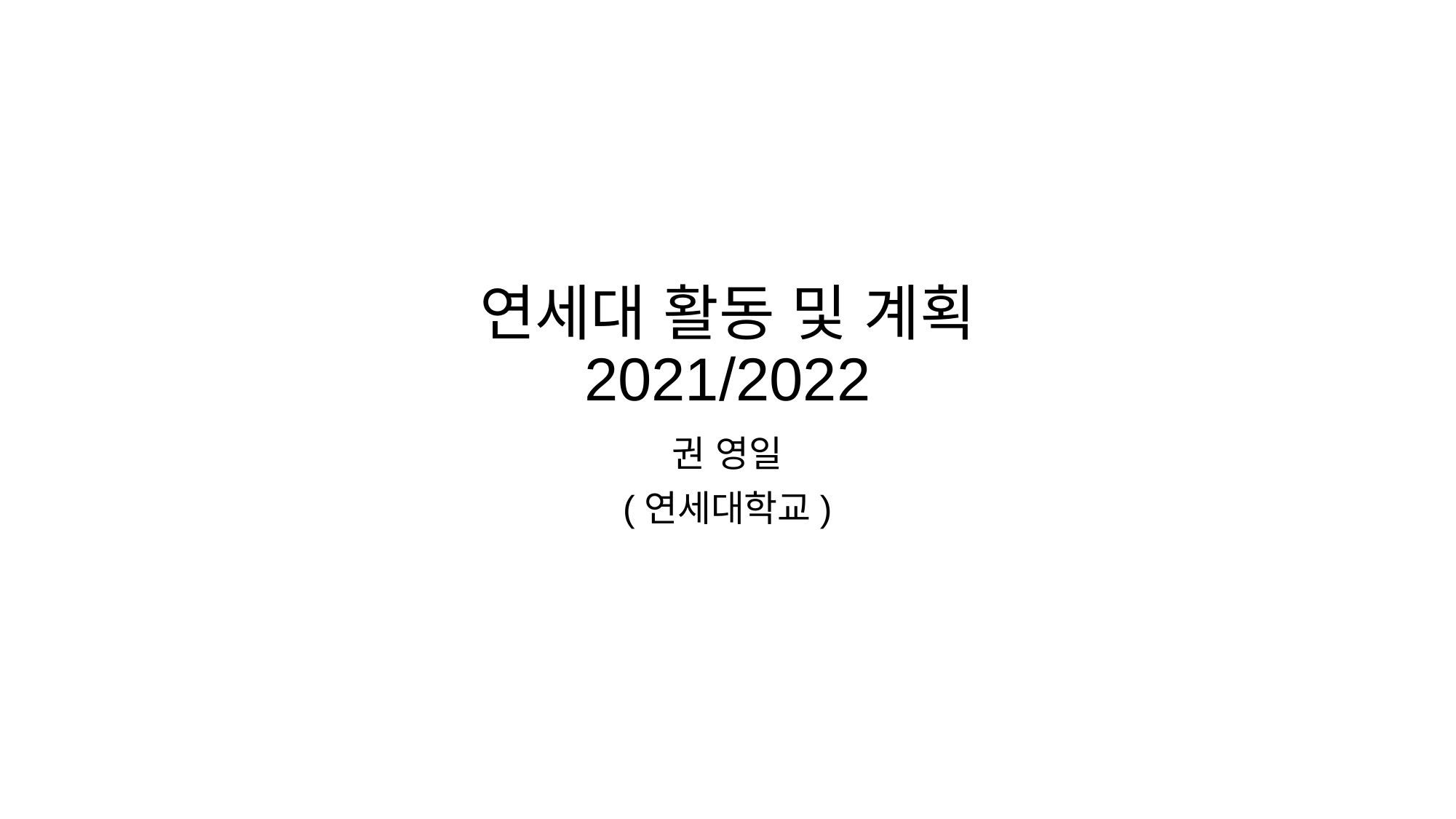

# 연세대 활동 및 계획 2021/2022
권 영일
(연세대학교)